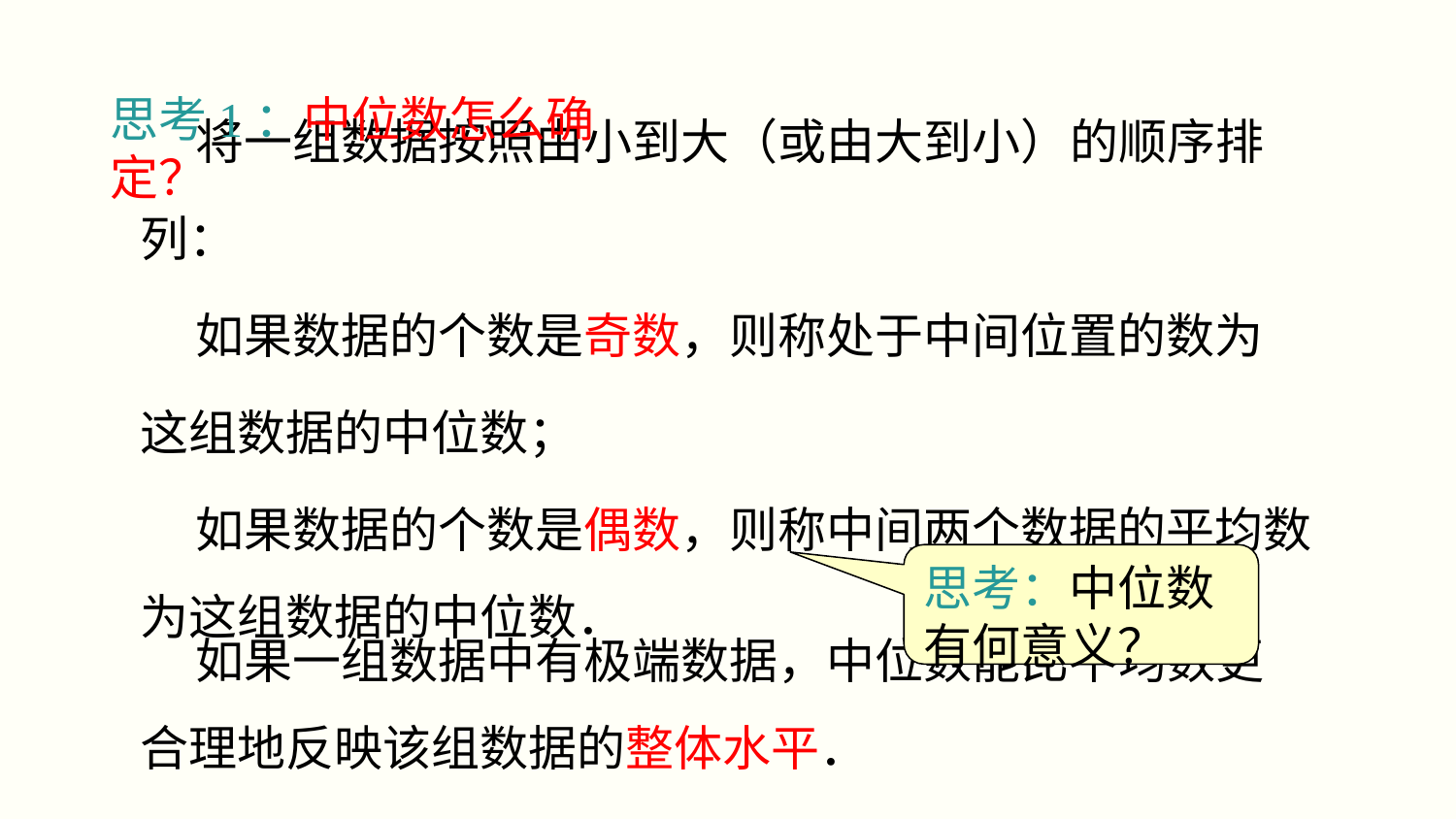

将一组数据按照由小到大（或由大到小）的顺序排
列：
    如果数据的个数是奇数，则称处于中间位置的数为
这组数据的中位数；
    如果数据的个数是偶数，则称中间两个数据的平均数为这组数据的中位数．
思考1：中位数怎么确定？
思考：中位数有何意义？
    如果一组数据中有极端数据，中位数能比平均数更
合理地反映该组数据的整体水平．